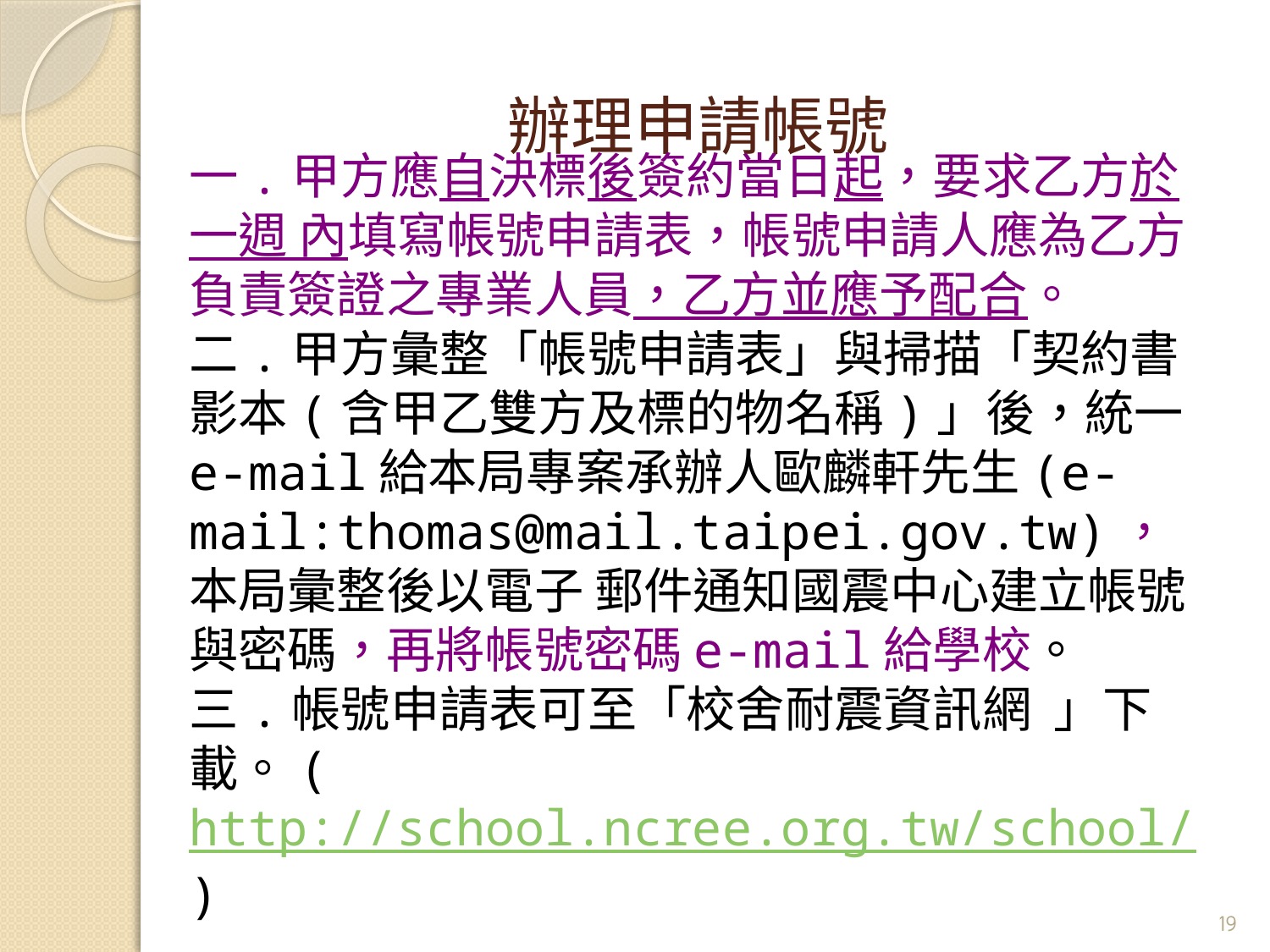

# 辦理申請帳號
一.甲方應自決標後簽約當日起，要求乙方於一週 內填寫帳號申請表，帳號申請人應為乙方負責簽證之專業人員，乙方並應予配合。
二.甲方彙整「帳號申請表」與掃描「契約書影本(含甲乙雙方及標的物名稱)」後，統一e-mail給本局專案承辦人歐麟軒先生(e-mail:thomas@mail.taipei.gov.tw)，本局彙整後以電子 郵件通知國震中心建立帳號與密碼，再將帳號密碼e-mail給學校。
三.帳號申請表可至「校舍耐震資訊網  」下載。(http://school.ncree.org.tw/school/)
19